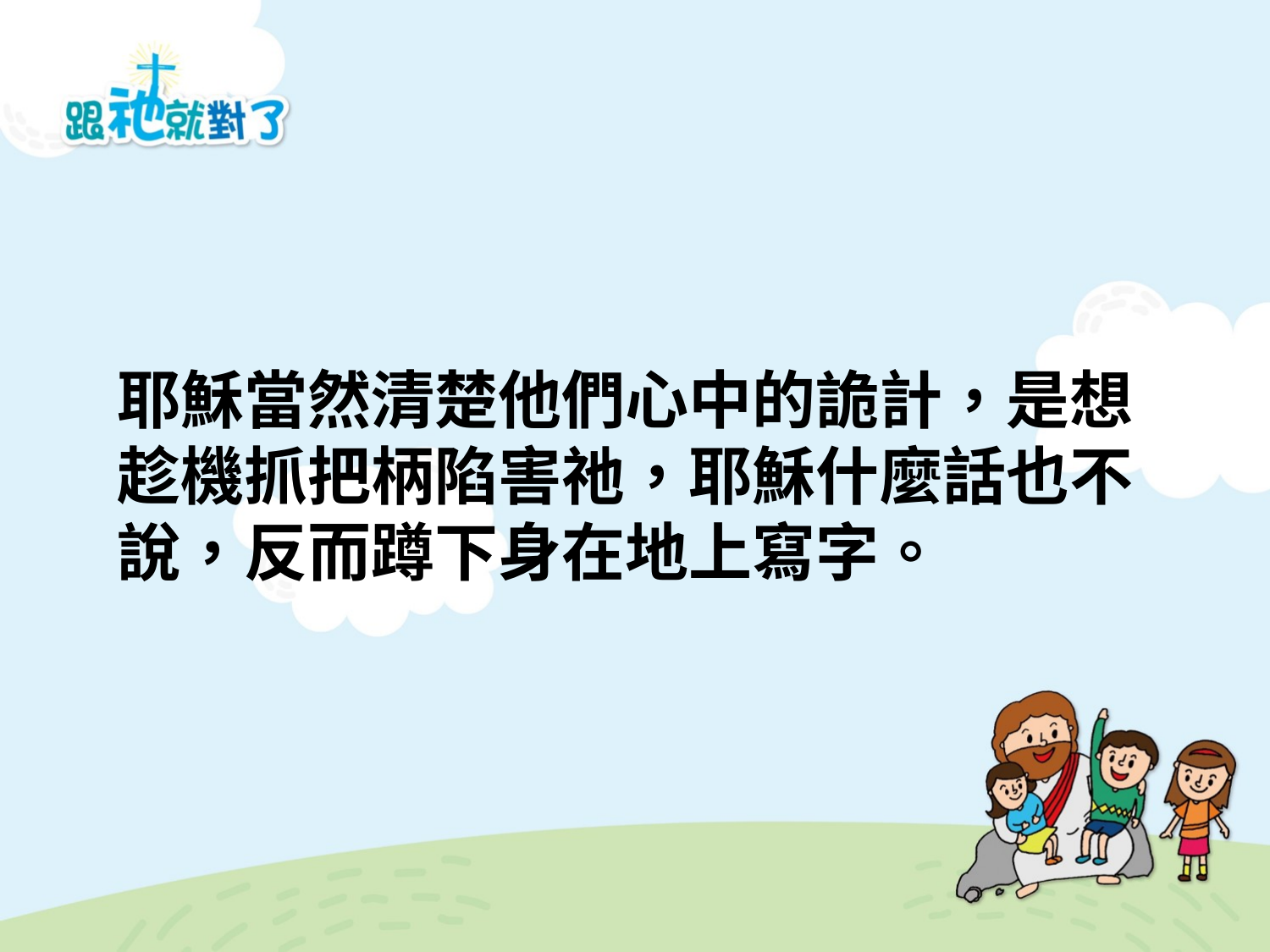

耶穌當然清楚他們心中的詭計，是想趁機抓把柄陷害祂，耶穌什麼話也不說，反而蹲下身在地上寫字。